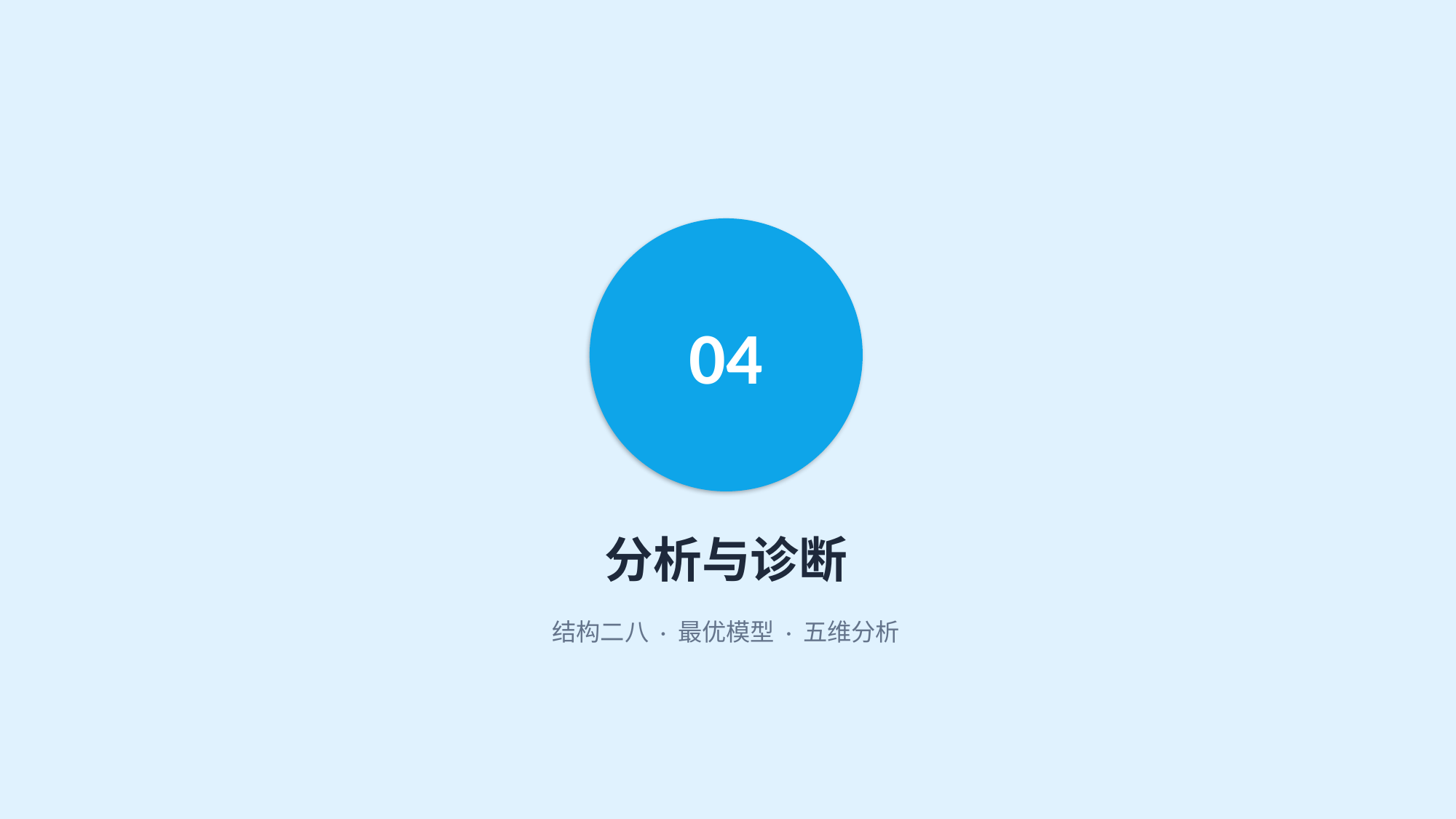

04
分析与诊断
结构二八 · 最优模型 · 五维分析